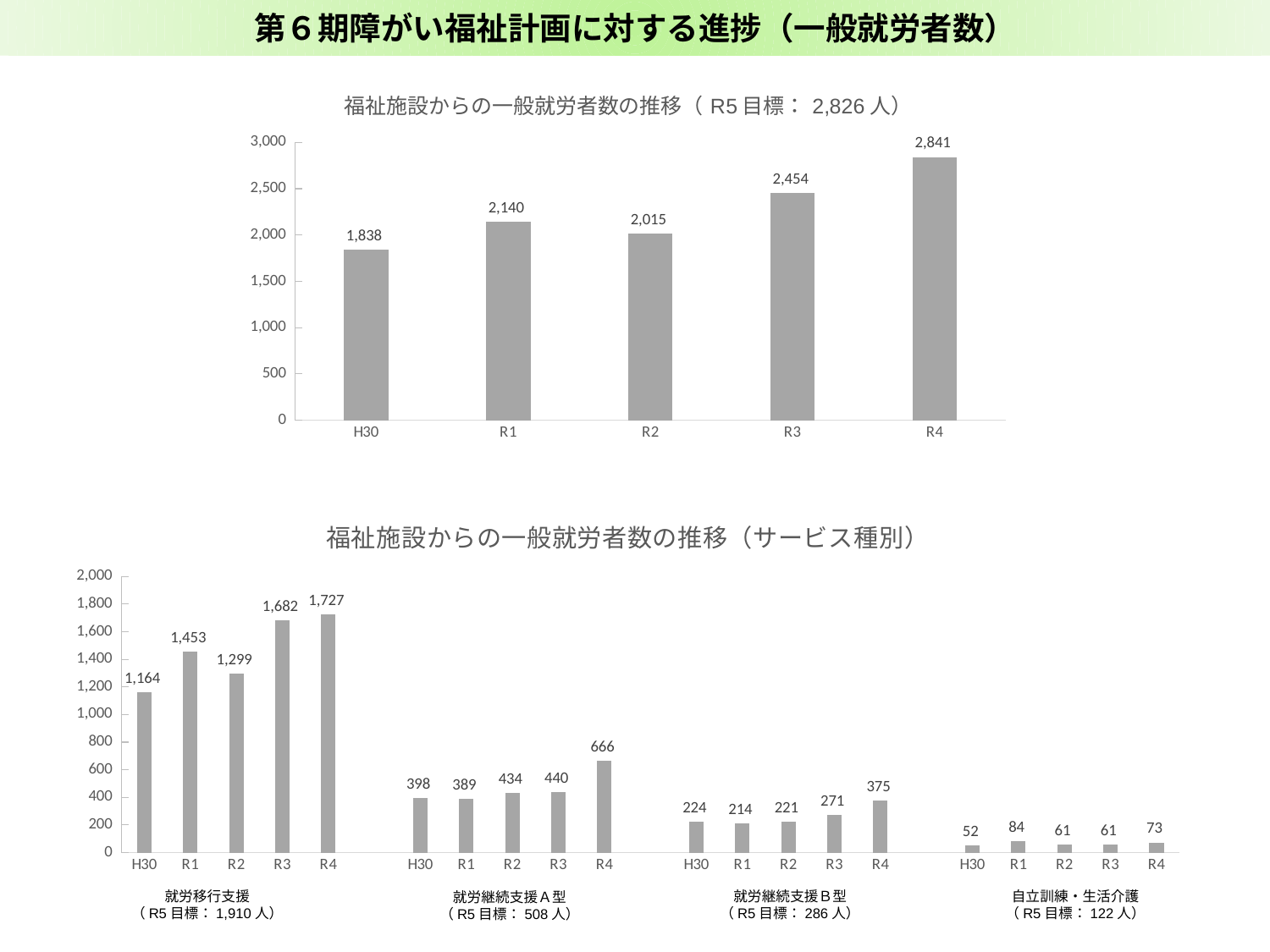

第６期障がい福祉計画に対する進捗（一般就労者数）

### Chart: 福祉施設からの一般就労者数の推移（R5目標：2,826人）

| Category | 計 |
|---|---|
| H30 | 1838.0 |
| R1 | 2140.0 |
| R2 | 2015.0 |
| R3 | 2454.0 |
| R4 | 2841.0 |

### Chart: 福祉施設からの一般就労者数の推移（サービス種別）

| Category | 実績値 |
|---|---|
| H30 | 1164.0 |
| R1 | 1453.0 |
| R2 | 1299.0 |
| R3 | 1682.0 |
| R4 | 1727.0 |
|  | None |
| H30 | 398.0 |
| R1 | 389.0 |
| R2 | 434.0 |
| R3 | 440.0 |
| R4 | 666.0 |
|  | None |
| H30 | 224.0 |
| R1 | 214.0 |
| R2 | 221.0 |
| R3 | 271.0 |
| R4 | 375.0 |
|  | None |
| H30 | 52.0 |
| R1 | 84.0 |
| R2 | 61.0 |
| R3 | 61.0 |
| R4 | 73.0 |
就労移行支援
（R5目標：1,910人）
就労継続支援Ｂ型
（R5目標：286人）
自立訓練・生活介護
（R5目標：122人）
就労継続支援Ａ型
（R5目標：508人）